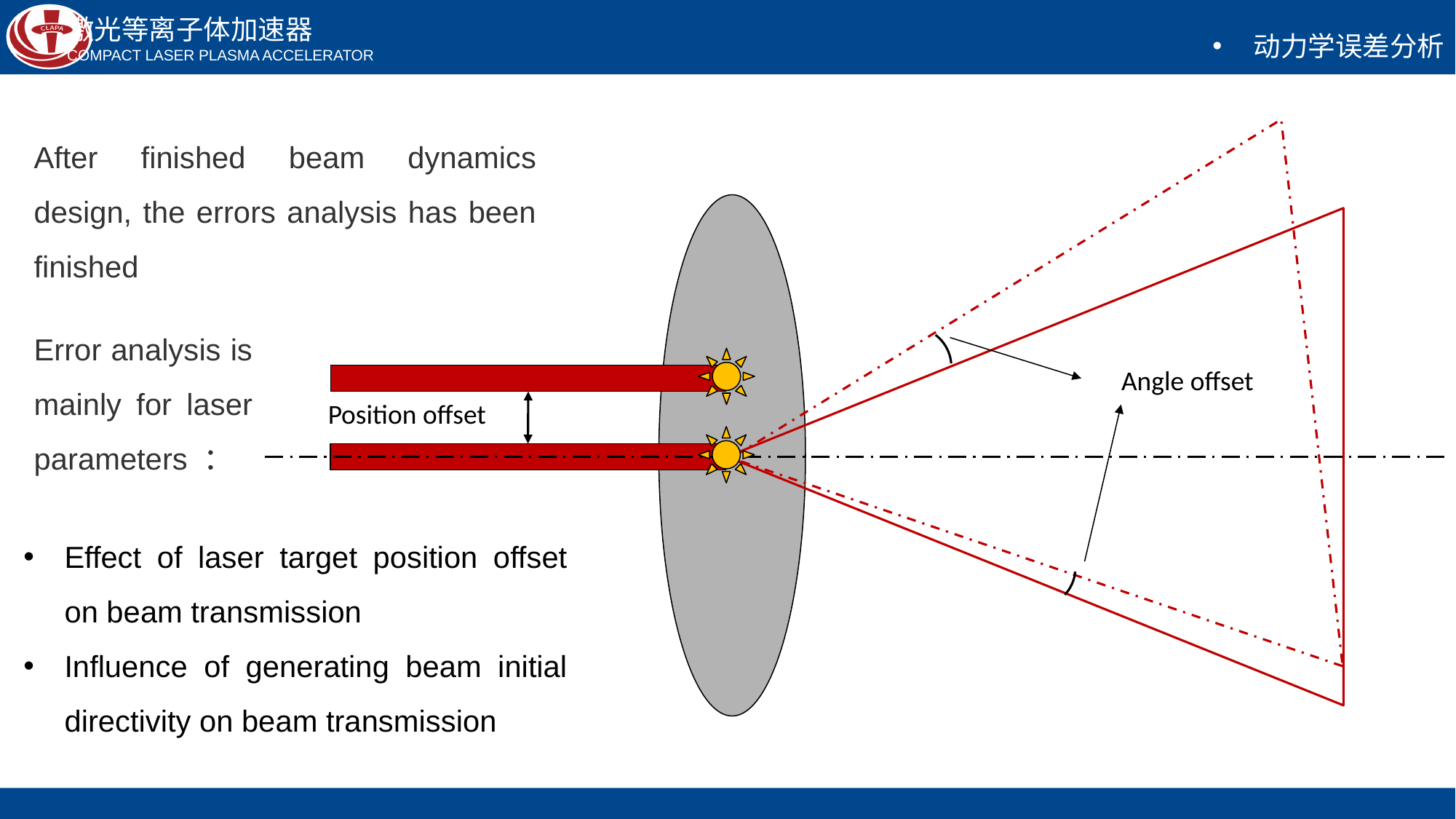

# 动力学误差分析
After finished beam dynamics design, the errors analysis has been finished

Angle offset

Position offset

Error analysis is mainly for laser parameters ：
Effect of laser target position offset on beam transmission
Influence of generating beam initial directivity on beam transmission